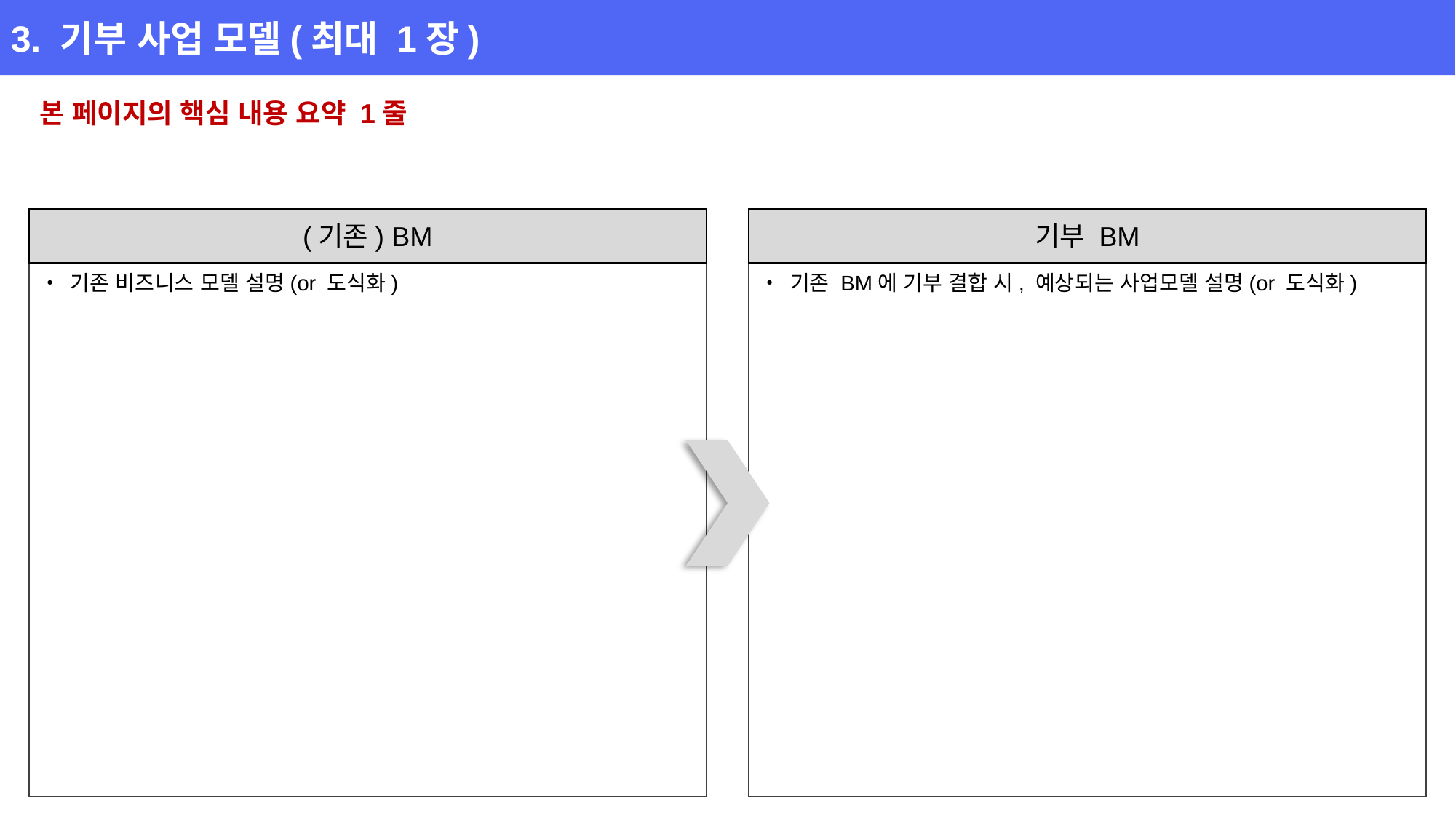

3. 기부 사업 모델(최대 1장)
본 페이지의 핵심 내용 요약 1줄
(기존) BM

기부 BM

• 기존 비즈니스 모델 설명(or 도식화)
• 기존 BM에 기부 결합 시, 예상되는 사업모델 설명(or 도식화)